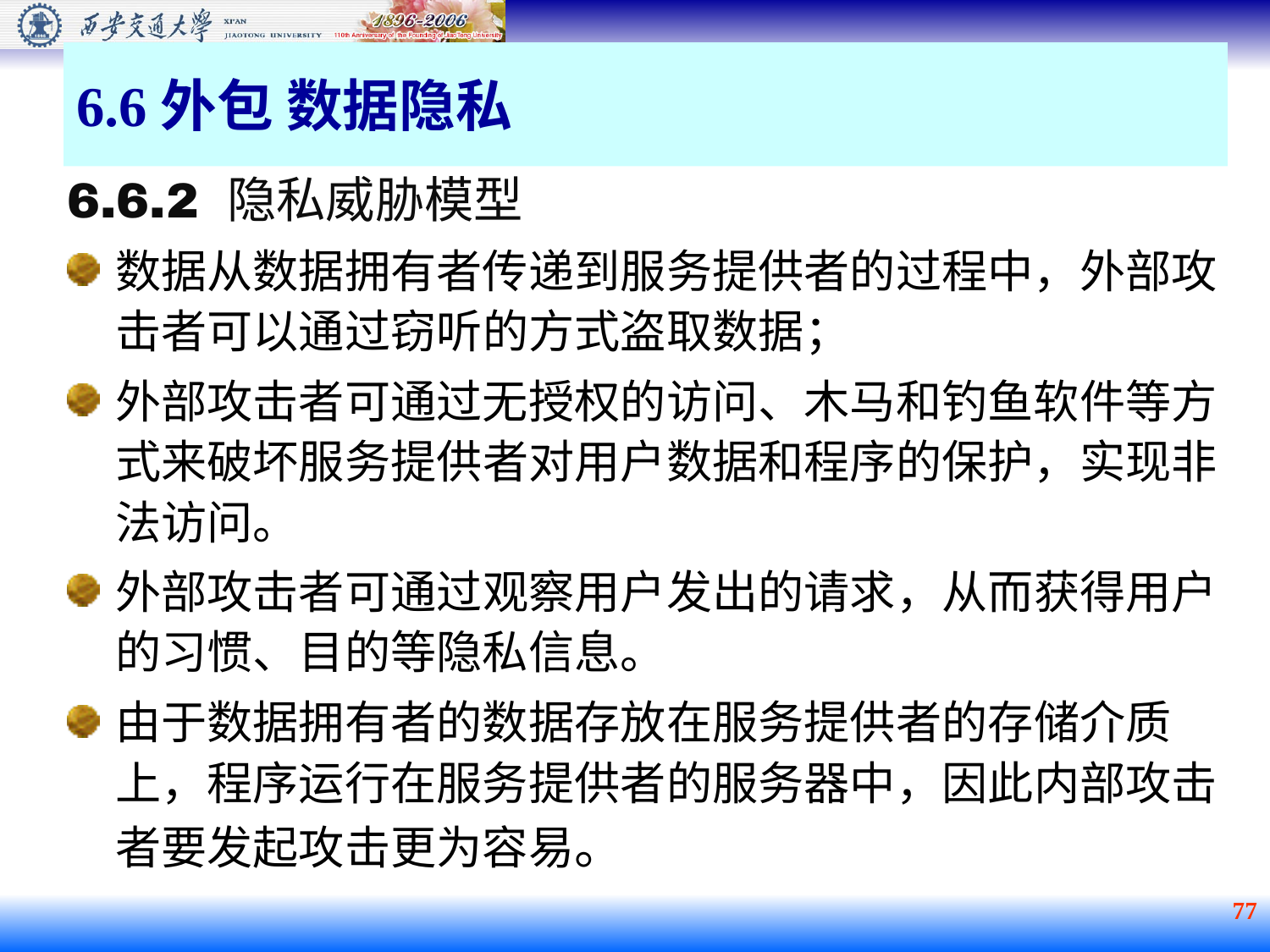

6.6外包 数据隐私

6.6.2 隐私威胁模型
数据从数据拥有者传递到服务提供者的过程中，外部攻击者可以通过窃听的方式盗取数据；
外部攻击者可通过无授权的访问、木马和钓鱼软件等方式来破坏服务提供者对用户数据和程序的保护，实现非法访问。
外部攻击者可通过观察用户发出的请求，从而获得用户的习惯、目的等隐私信息。
由于数据拥有者的数据存放在服务提供者的存储介质上，程序运行在服务提供者的服务器中，因此内部攻击者要发起攻击更为容易。
 77